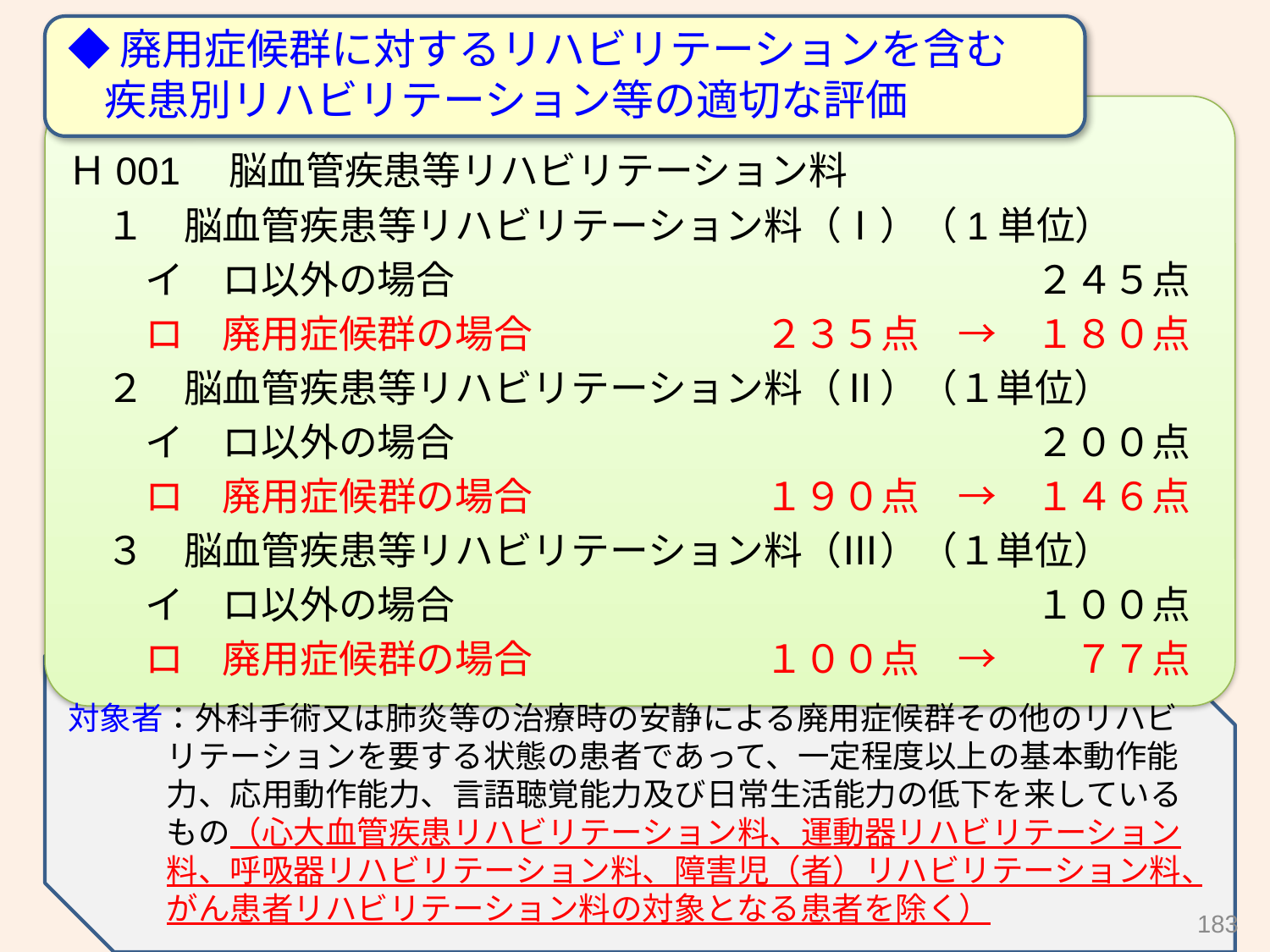

◆廃用症候群に対するリハビリテーションを含む
疾患別リハビリテーション等の適切な評価

Ｈ001　脳血管疾患等リハビリテーション料
　１　脳血管疾患等リハビリテーション料（Ⅰ）（1単位）
　　イ　ロ以外の場合　　　　　　　　　　　　　　　２４５点
　　ロ　廃用症候群の場合　　　　　　２３５点　→　１８０点
　２　脳血管疾患等リハビリテーション料（Ⅱ）（１単位）
　　イ　ロ以外の場合　　　　　　　　　　　　　　　２００点
　　ロ　廃用症候群の場合　　　　　　１９０点　→　１４６点
　３　脳血管疾患等リハビリテーション料（Ⅲ）（１単位）
　　イ　ロ以外の場合　　　　　　　　　　　　　　　１００点
　　ロ　廃用症候群の場合　　　　　　１００点　→　　７７点
対象者：外科手術又は肺炎等の治療時の安静による廃用症候群その他のリハビリテーションを要する状態の患者であって、一定程度以上の基本動作能力、応用動作能力、言語聴覚能力及び日常生活能力の低下を来しているもの（心大血管疾患リハビリテーション料、運動器リハビリテーション料、呼吸器リハビリテーション料、障害児（者）リハビリテーション料、がん患者リハビリテーション料の対象となる患者を除く）

183